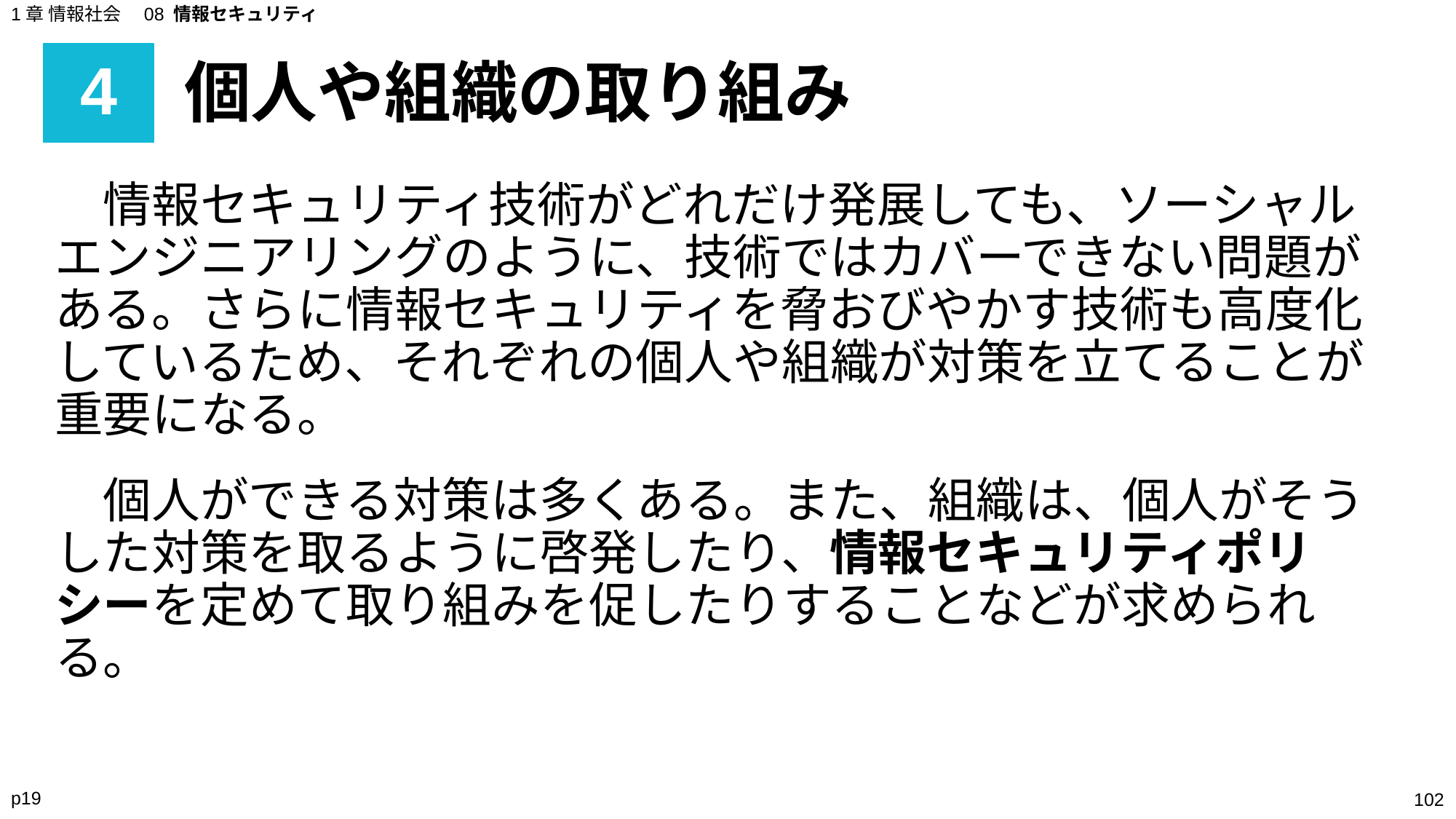

1章 情報社会　08 情報セキュリティ

# 4
個人や組織の取り組み
　情報セキュリティ技術がどれだけ発展しても、ソーシャルエンジニアリングのように、技術ではカバーできない問題がある。さらに情報セキュリティを脅おびやかす技術も高度化しているため、それぞれの個人や組織が対策を立てることが重要になる。
　個人ができる対策は多くある。また、組織は、個人がそうした対策を取るように啓発したり、情報セキュリティポリシーを定めて取り組みを促したりすることなどが求められる。

p19
102